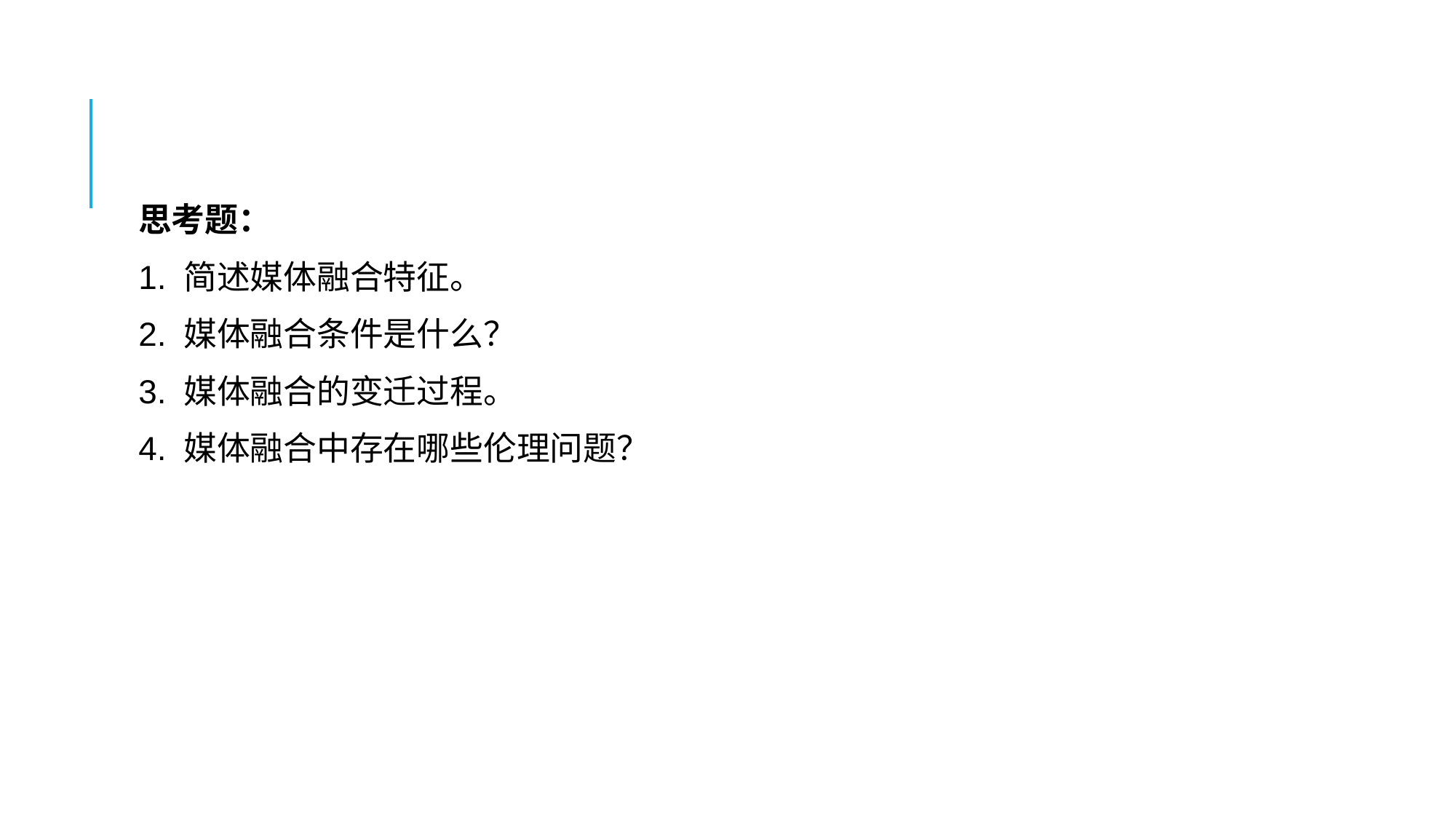

#
思考题：
1. 简述媒体融合特征。
2. 媒体融合条件是什么？
3. 媒体融合的变迁过程。
4. 媒体融合中存在哪些伦理问题？